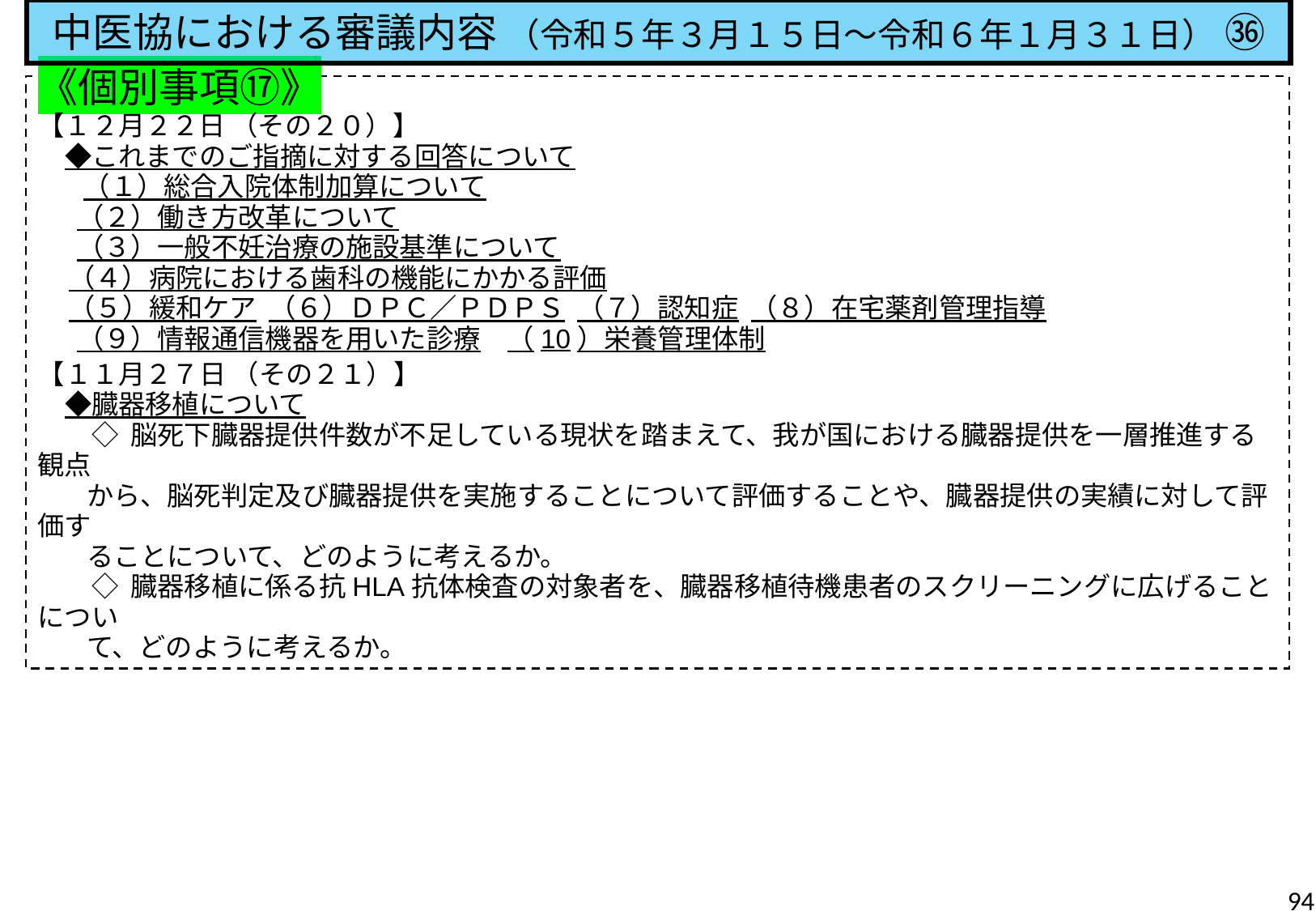

中医協における審議内容 （令和５年３月１５日～令和６年１月３１日） ㊱
《個別事項⑰》
【１２月２２日 （その２０）】
　◆これまでのご指摘に対する回答について
 　 （１）総合入院体制加算について
　  （２）働き方改革について
　  （３）一般不妊治療の施設基準について
    （４）病院における歯科の機能にかかる評価
    （５）緩和ケア  （６）ＤＰＣ／ＰＤＰＳ  （７）認知症  （８）在宅薬剤管理指導
　  （９）情報通信機器を用いた診療　（10）栄養管理体制
【１１月２７日 （その２１）】
　◆臓器移植について
　　◇  脳死下臓器提供件数が不足している現状を踏まえて、我が国における臓器提供を一層推進する観点
       から、脳死判定及び臓器提供を実施することについて評価することや、臓器提供の実績に対して評価す
       ることについて、どのように考えるか。
　　◇  臓器移植に係る抗HLA抗体検査の対象者を、臓器移植待機患者のスクリーニングに広げることについ
       て、どのように考えるか。
94